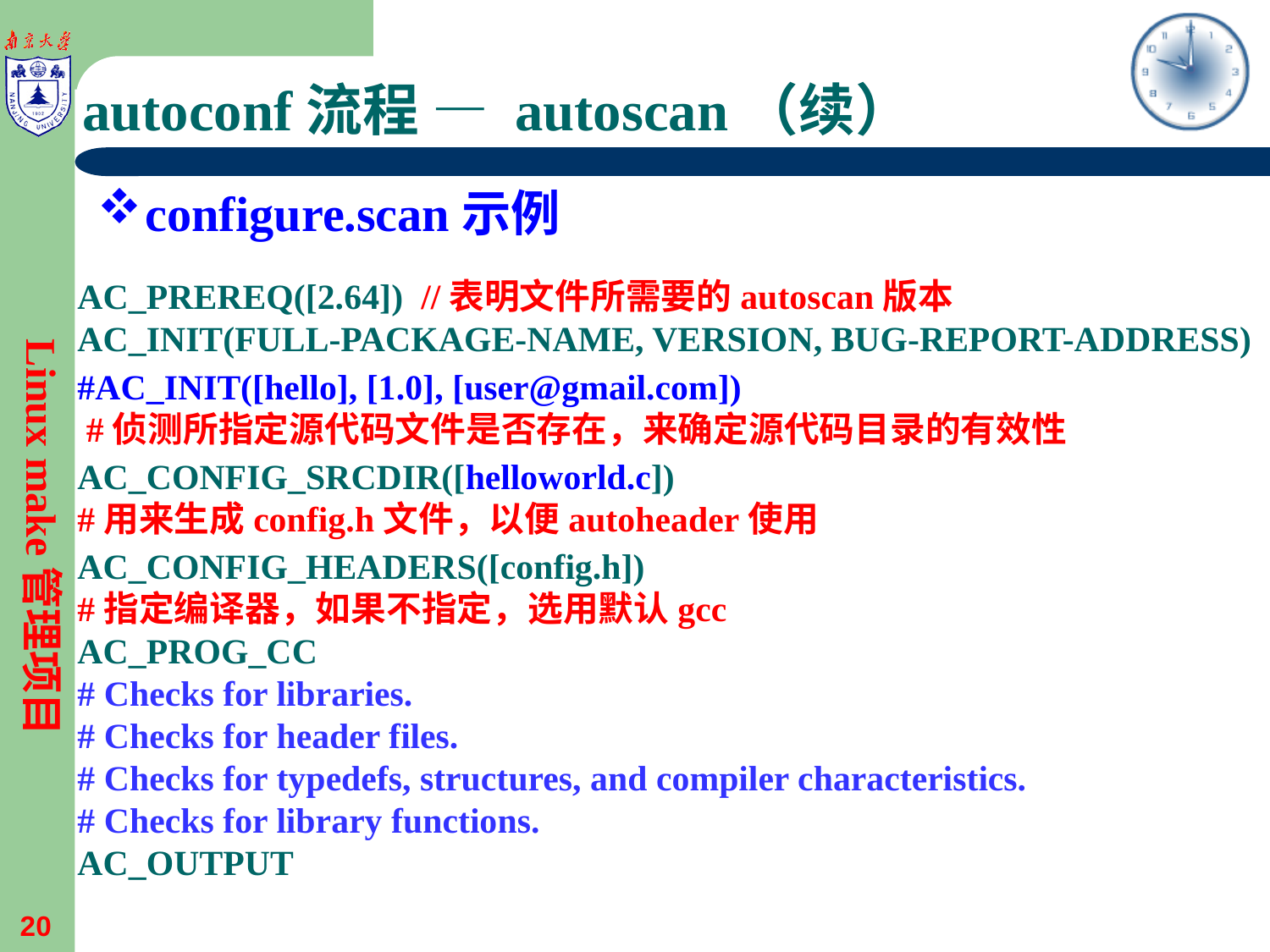

# autoconf流程 — autoscan（续）
configure.scan示例
AC_PREREQ([2.64])  //表明文件所需要的autoscan版本
AC_INIT(FULL-PACKAGE-NAME, VERSION, BUG-REPORT-ADDRESS)
#AC_INIT([hello], [1.0], [user@gmail.com])
 #侦测所指定源代码文件是否存在，来确定源代码目录的有效性
AC_CONFIG_SRCDIR([helloworld.c])
#用来生成config.h文件，以便autoheader使用
AC_CONFIG_HEADERS([config.h])
#指定编译器，如果不指定，选用默认gcc
AC_PROG_CC
# Checks for libraries.
# Checks for header files.
# Checks for typedefs, structures, and compiler characteristics.
# Checks for library functions.
AC_OUTPUT
Linux make管理项目
20